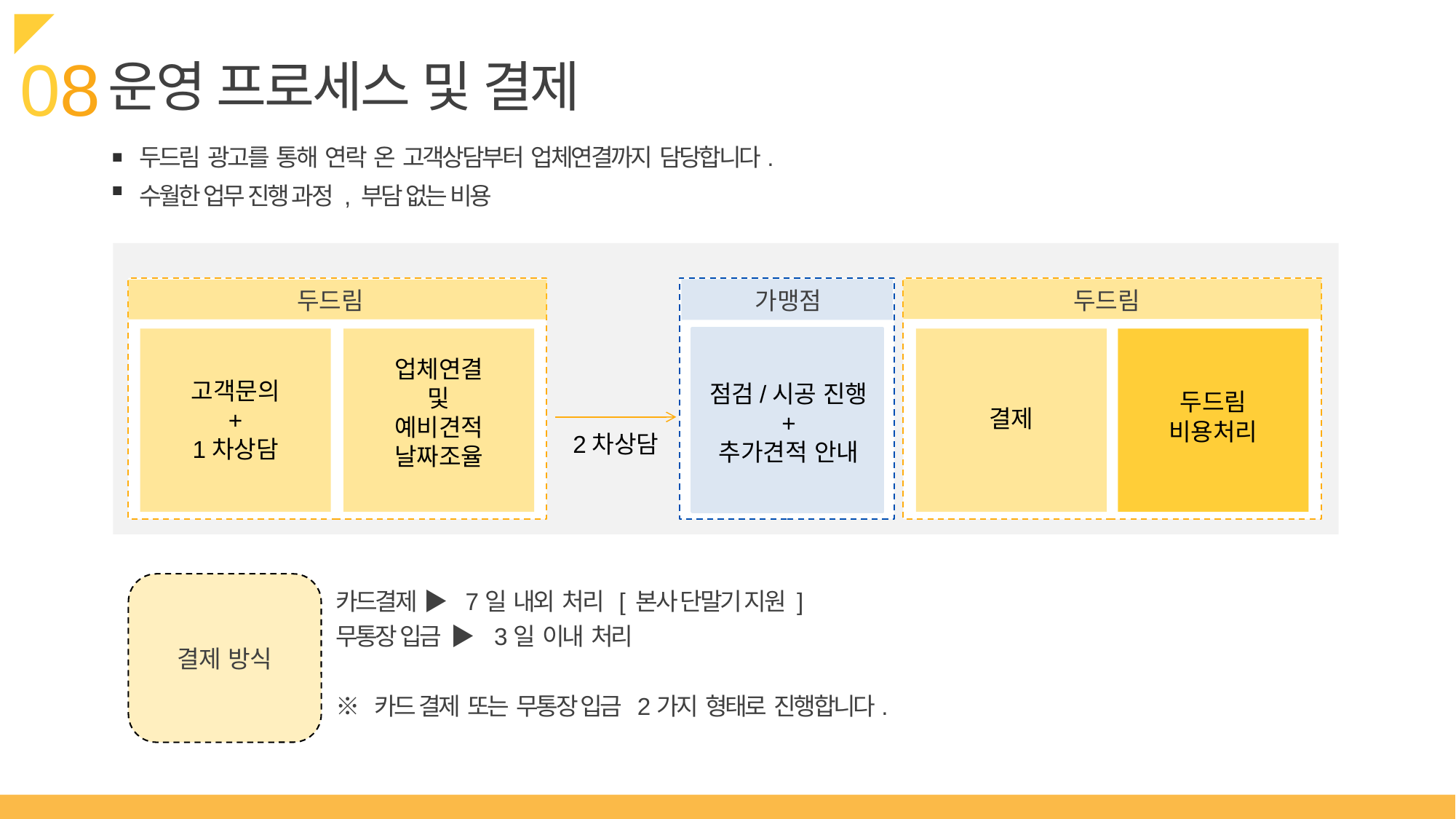

08
운영 프로세스 및 결제
두드림  광고를  통해  연락  온  고객상담부터  업체연결까지  담당합니다.
수월한 업무 진행 과정 , 부담 없는 비용

두드림
가맹점
두드림

업체연결
및
예비견적
날짜조율
고객문의
+
1차상담
점검/시공 진행
+
추가견적 안내
두드림
비용처리
결제
2차상담

카드결제  ▶  7일  내외  처리  [ 본사 단말기 지원 ]
무통장 입금  ▶   3일  이내  처리

※  카드 결제  또는  무통장 입금  2가지  형태로  진행합니다.
결제 방식